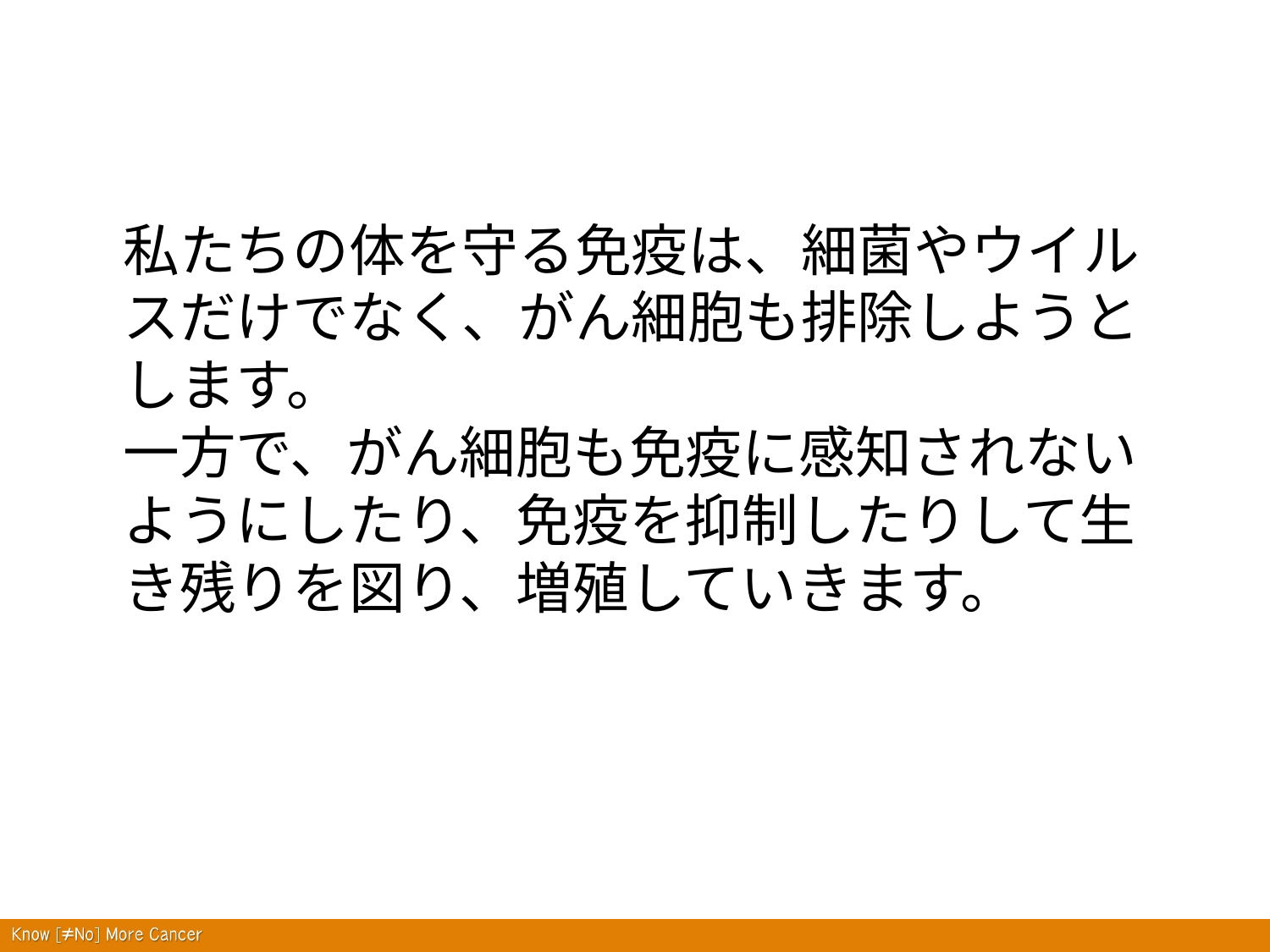

私たちの体を守る免疫は、細菌やウイルスだけでなく、がん細胞も排除しようとします。
一方で、がん細胞も免疫に感知されないようにしたり、免疫を抑制したりして生き残りを図り、増殖していきます。